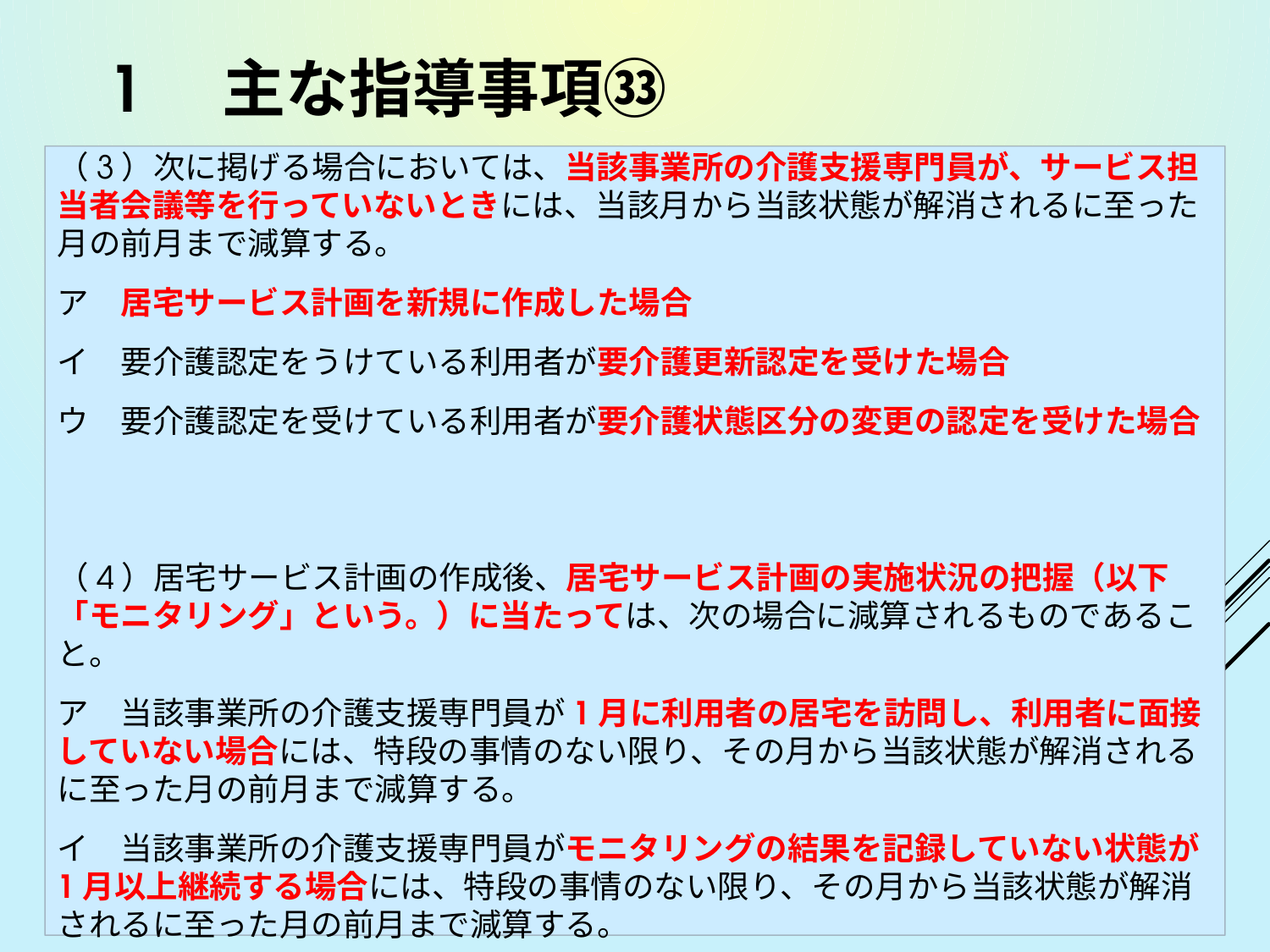

# 1　主な指導事項㉝

（3）次に掲げる場合においては、当該事業所の介護支援専門員が、サービス担当者会議等を行っていないときには、当該月から当該状態が解消されるに至った月の前月まで減算する。
ア　居宅サービス計画を新規に作成した場合
イ　要介護認定をうけている利用者が要介護更新認定を受けた場合
ウ　要介護認定を受けている利用者が要介護状態区分の変更の認定を受けた場合

（4）居宅サービス計画の作成後、居宅サービス計画の実施状況の把握（以下「モニタリング」という。）に当たっては、次の場合に減算されるものであること。
ア　当該事業所の介護支援専門員が1月に利用者の居宅を訪問し、利用者に面接していない場合には、特段の事情のない限り、その月から当該状態が解消されるに至った月の前月まで減算する。
イ　当該事業所の介護支援専門員がモニタリングの結果を記録していない状態が1月以上継続する場合には、特段の事情のない限り、その月から当該状態が解消されるに至った月の前月まで減算する。

39